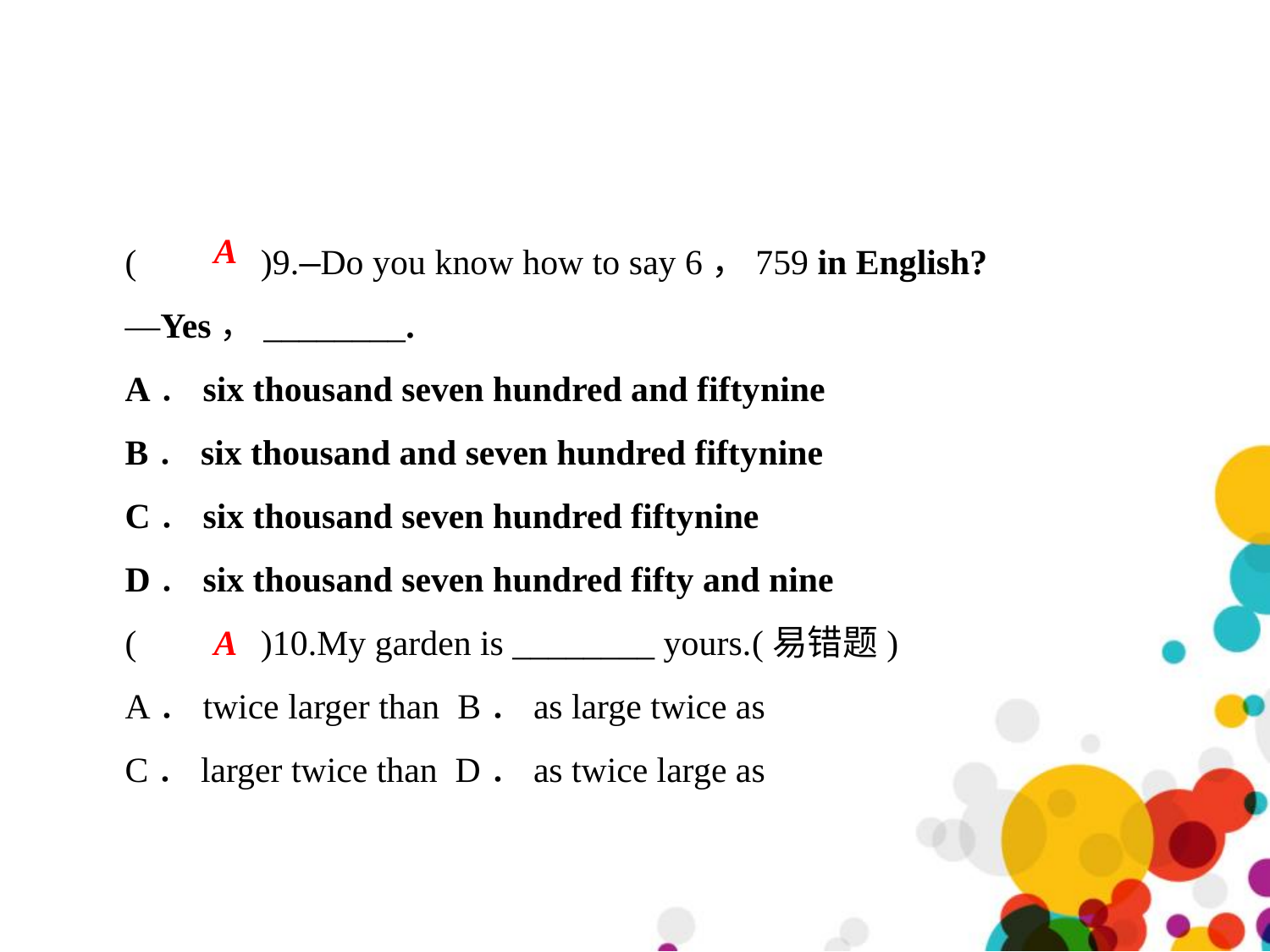

( 	 )9.—Do you know how to say 6，759 in English?
—Yes，________.
A．six thousand seven hundred and fifty­nine
B．six thousand and seven hundred fifty­nine
C．six thousand seven hundred fifty­nine
D．six thousand seven hundred fifty and nine
( 	 )10.My garden is ________ yours.(易错题)
A．twice larger than  B．as large twice as
C．larger twice than  D．as twice large as
A
A